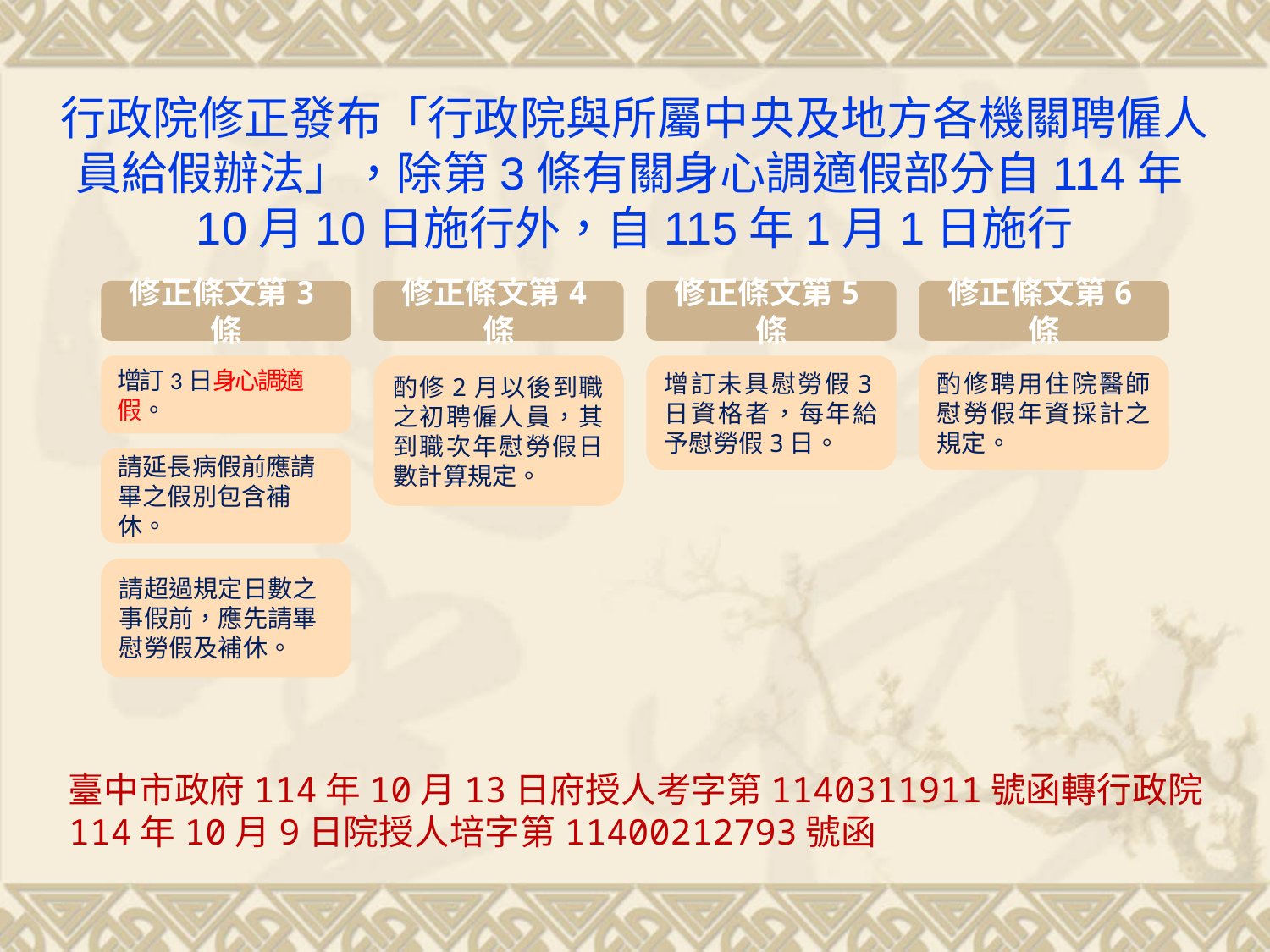

# 行政院修正發布「行政院與所屬中央及地方各機關聘僱人員給假辦法」，除第3條有關身心調適假部分自114年10月10日施行外，自115年1月1日施行

修正條文第3條
修正條文第4條
修正條文第5條
修正條文第6條
酌修聘用住院醫師慰勞假年資採計之規定。
增訂3日身心調適假。
酌修2月以後到職之初聘僱人員，其到職次年慰勞假日數計算規定。
增訂未具慰勞假3日資格者，每年給予慰勞假3日。
請延長病假前應請畢之假別包含補休。
請超過規定日數之事假前，應先請畢慰勞假及補休。
臺中市政府114年10月13日府授人考字第1140311911號函轉行政院114年10月9日院授人培字第11400212793號函